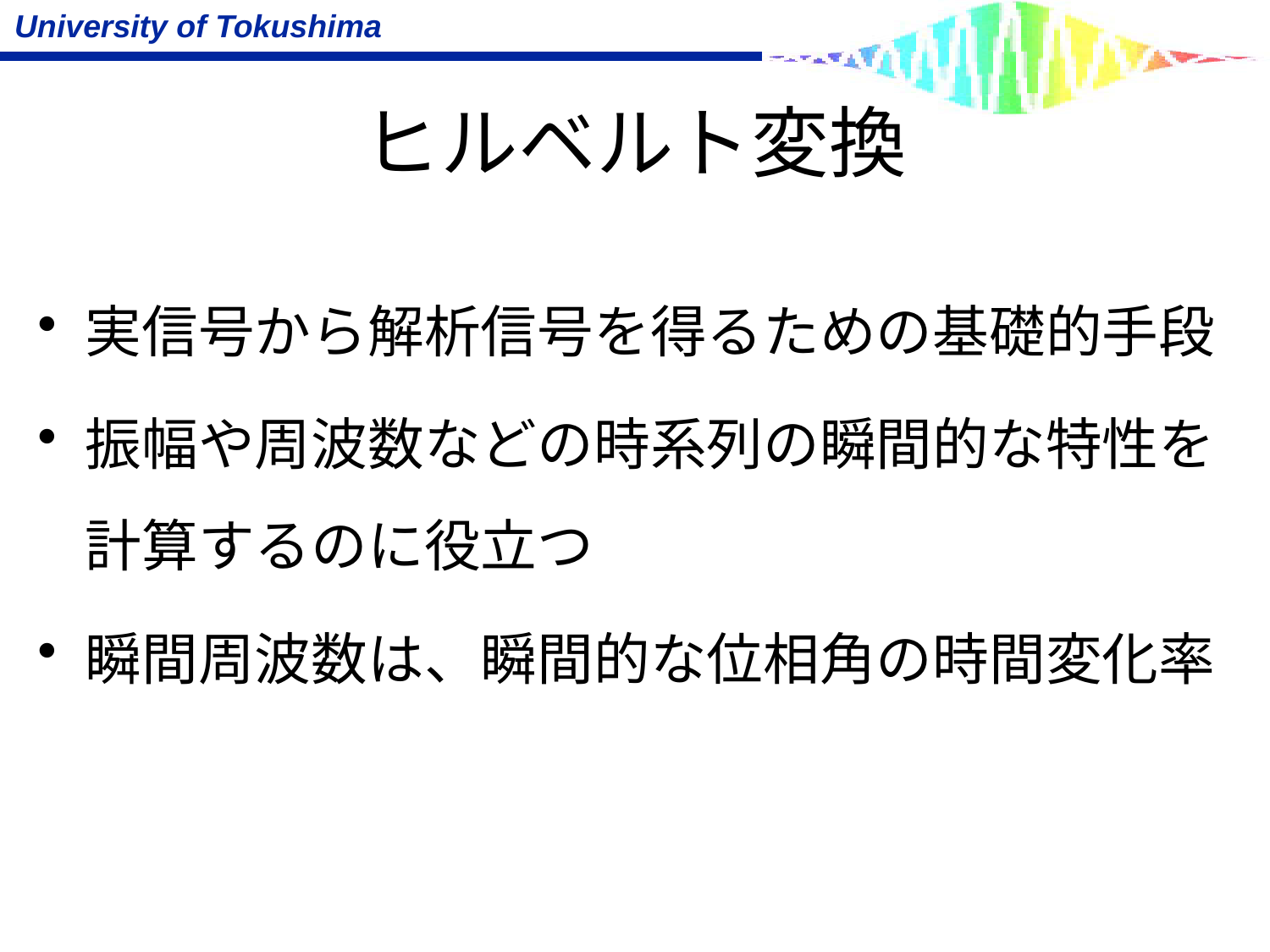

# ヒルベルト変換
実信号から解析信号を得るための基礎的手段
振幅や周波数などの時系列の瞬間的な特性を計算するのに役立つ
瞬間周波数は、瞬間的な位相角の時間変化率